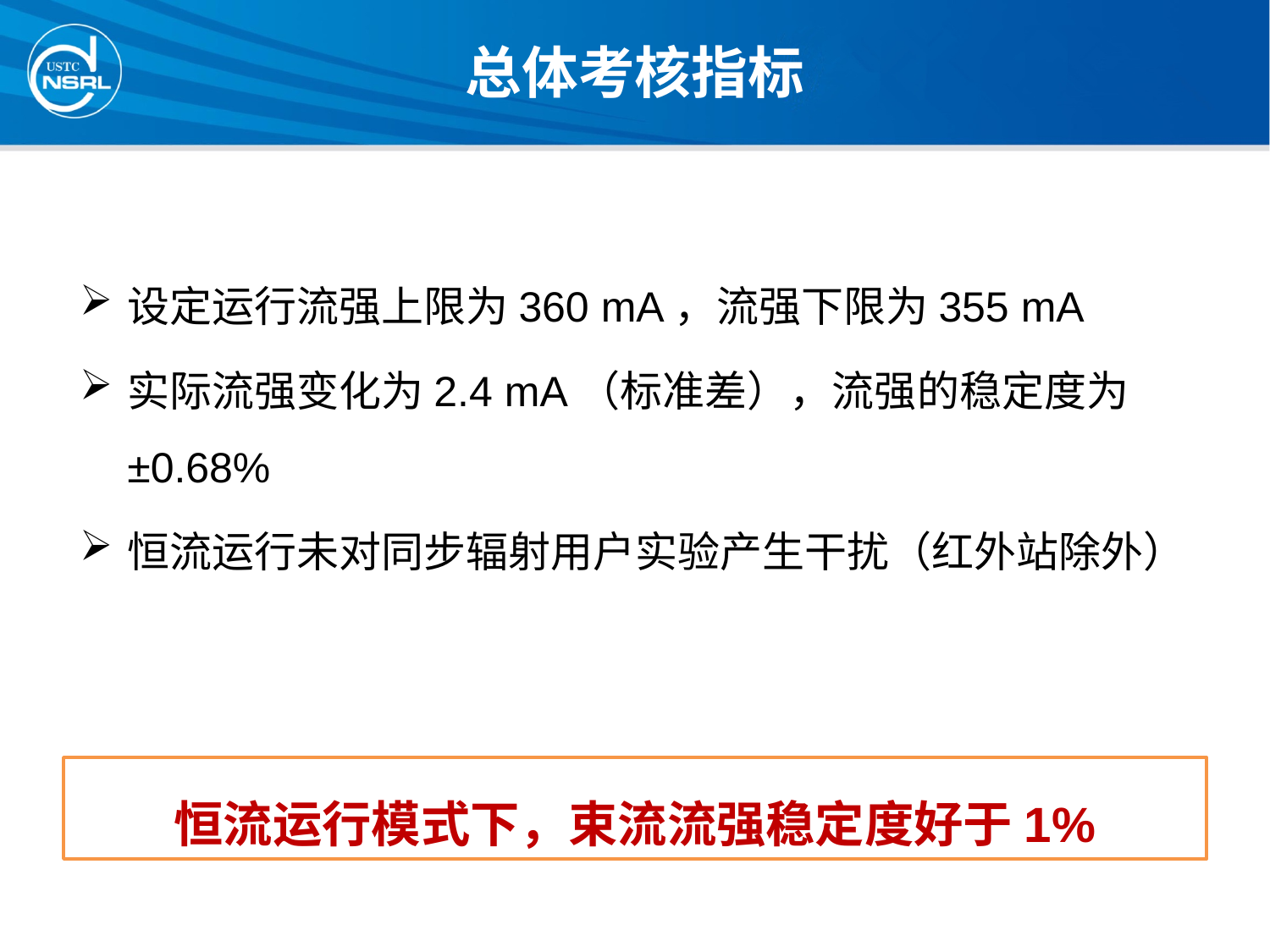

# 总体考核指标
设定运行流强上限为360 mA，流强下限为355 mA
实际流强变化为2.4 mA（标准差），流强的稳定度为±0.68%
恒流运行未对同步辐射用户实验产生干扰（红外站除外）
恒流运行模式下，束流流强稳定度好于1%